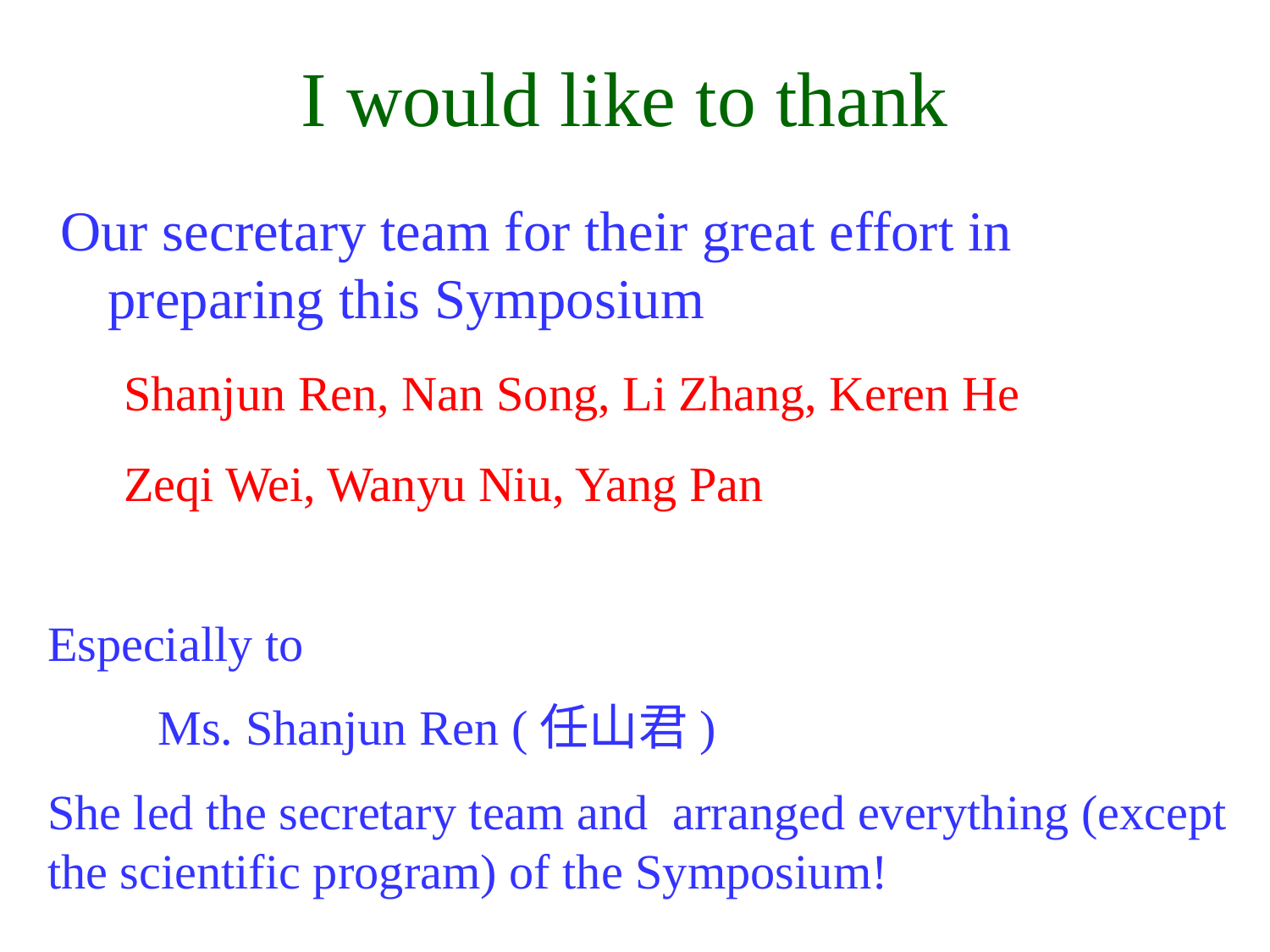

# I would like to thank
Our secretary team for their great effort in preparing this Symposium
Shanjun Ren, Nan Song, Li Zhang, Keren He
Zeqi Wei, Wanyu Niu, Yang Pan
Especially to
         Ms. Shanjun Ren (任山君)
She led the secretary team and  arranged everything (except the scientific program) of the Symposium!